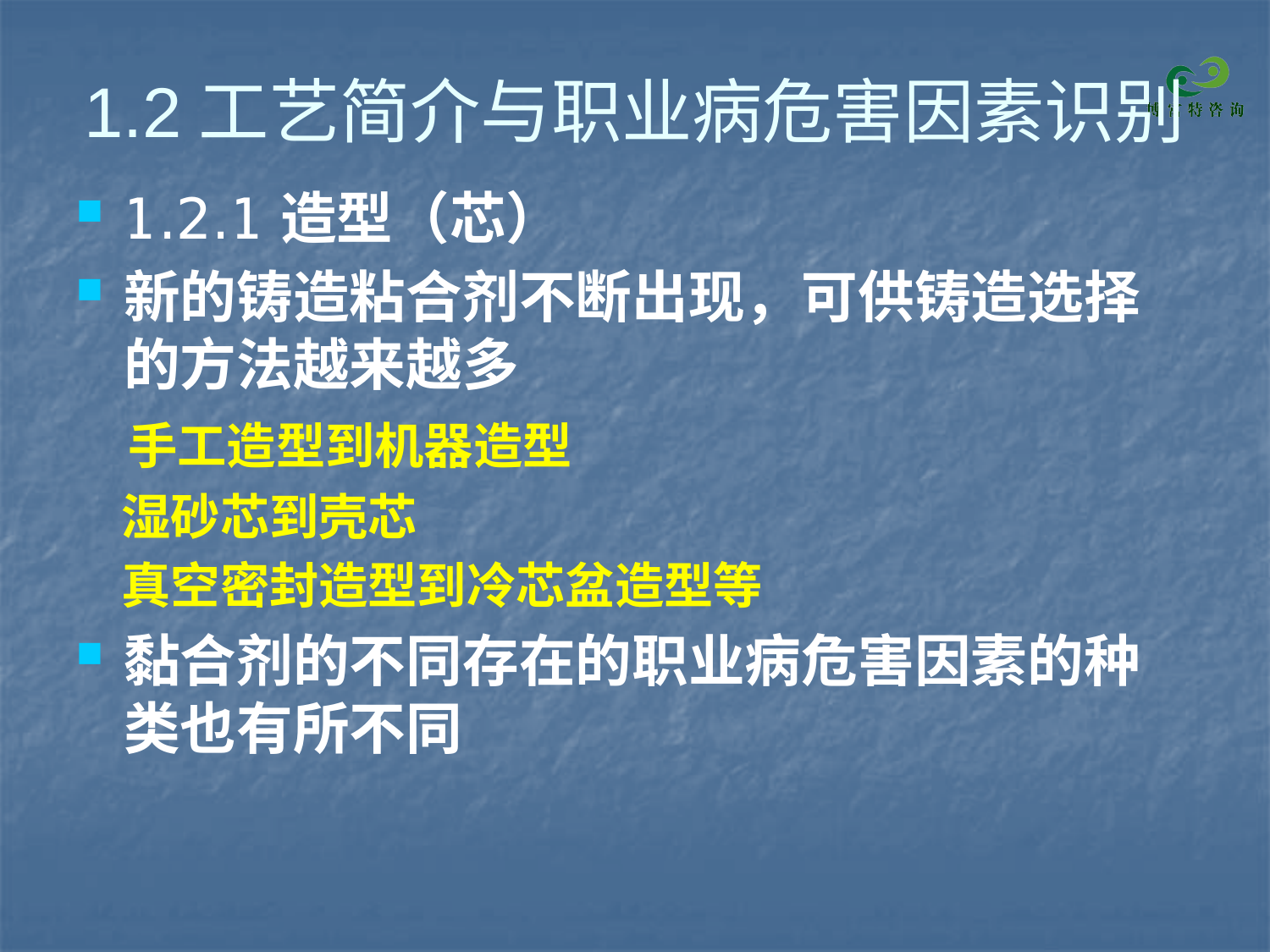

# 1.2工艺简介与职业病危害因素识别
1.2.1造型（芯）
新的铸造粘合剂不断出现，可供铸造选择的方法越来越多
   手工造型到机器造型
   湿砂芯到壳芯
   真空密封造型到冷芯盆造型等
黏合剂的不同存在的职业病危害因素的种类也有所不同